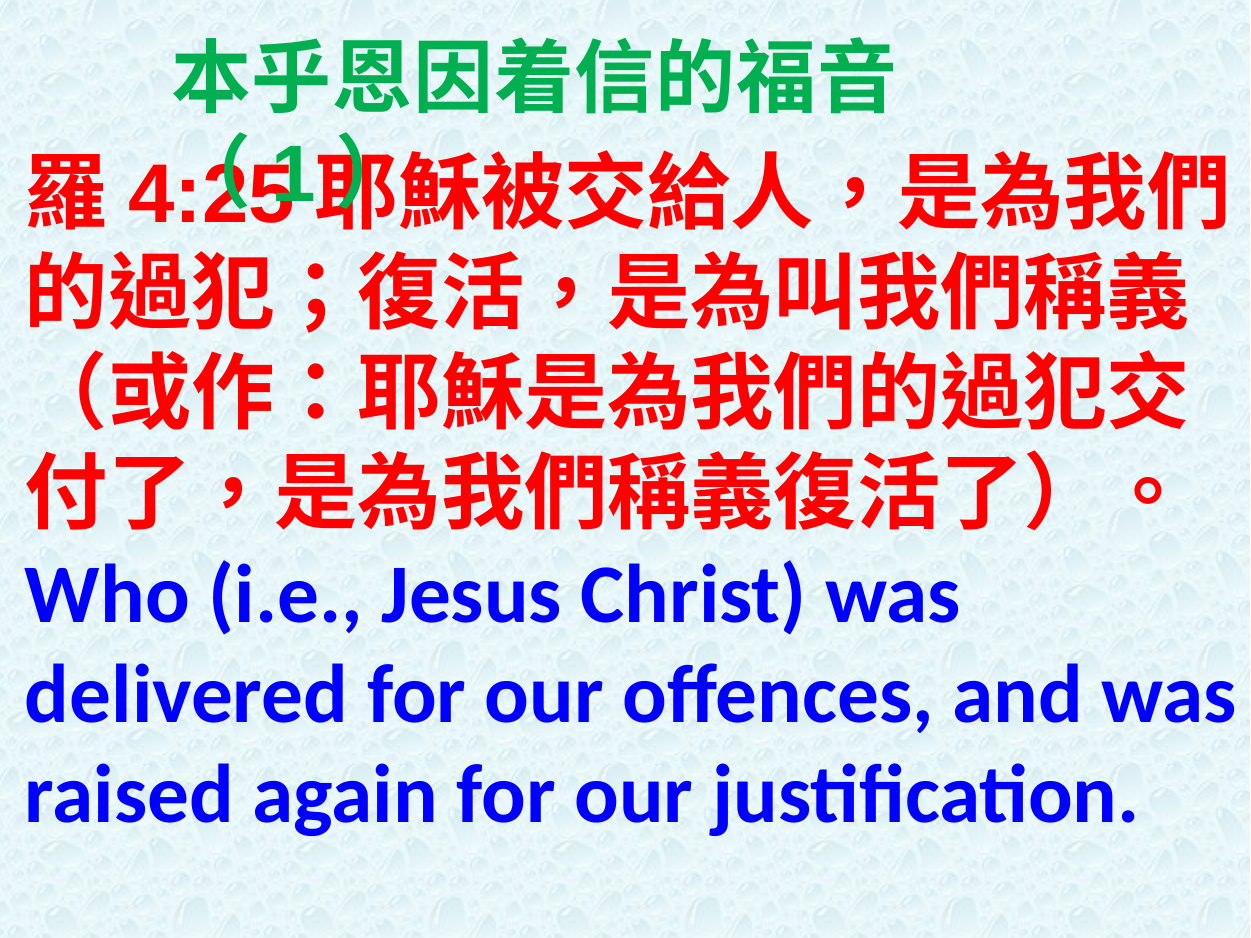

本乎恩因着信的福音（1）
羅4:25耶穌被交給人，是為我們的過犯；復活，是為叫我們稱義（或作：耶穌是為我們的過犯交付了，是為我們稱義復活了）。Who (i.e., Jesus Christ) was delivered for our offences, and was raised again for our justification.